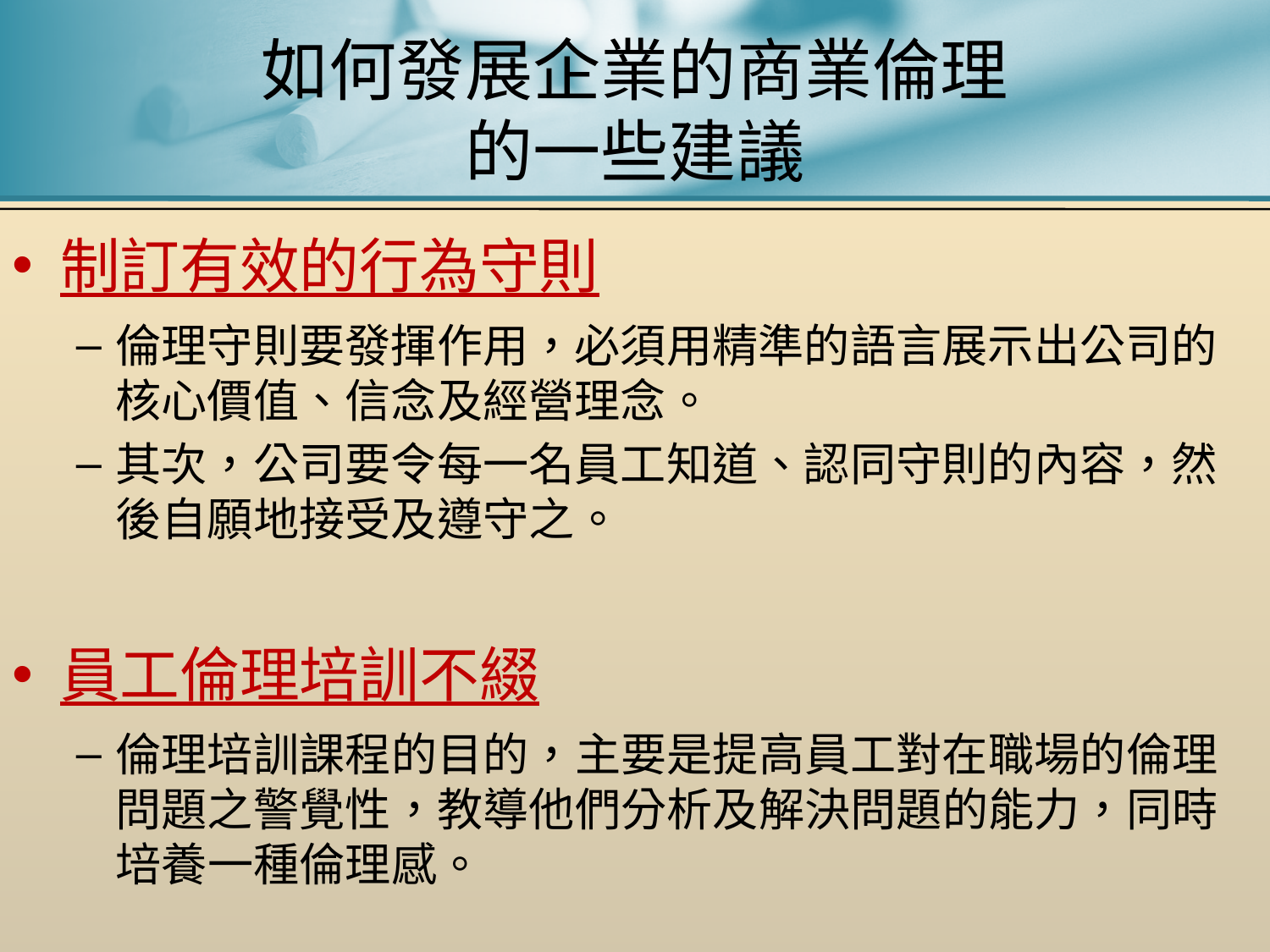

# 如何發展企業的商業倫理 的一些建議
制訂有效的行為守則
倫理守則要發揮作用，必須用精準的語言展示出公司的核心價值、信念及經營理念。
其次，公司要令每一名員工知道、認同守則的內容，然後自願地接受及遵守之。

員工倫理培訓不綴
倫理培訓課程的目的，主要是提高員工對在職場的倫理問題之警覺性，教導他們分析及解決問題的能力，同時培養一種倫理感。